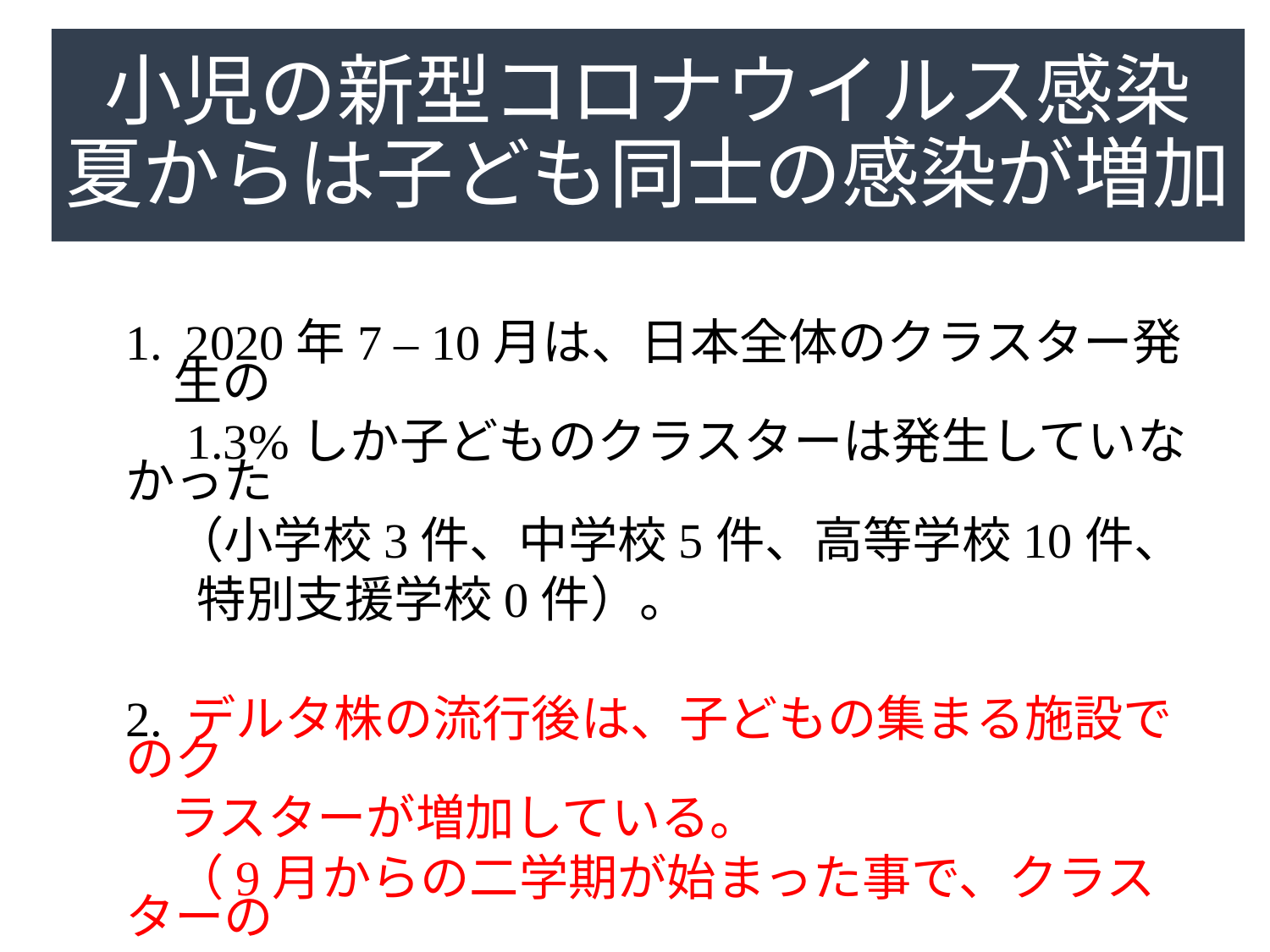

# 小児の新型コロナウイルス感染 夏からは子ども同士の感染が増加
 2020年7 – 10月は、日本全体のクラスター発生の
　1.3%しか子どものクラスターは発生していなかった
　（小学校3件、中学校5件、高等学校10件、
　  特別支援学校0件）。

2. デルタ株の流行後は、子どもの集まる施設でのク
   ラスターが増加している。
　（9月からの二学期が始まった事で、クラスターの
　　発生が現実的となった。）